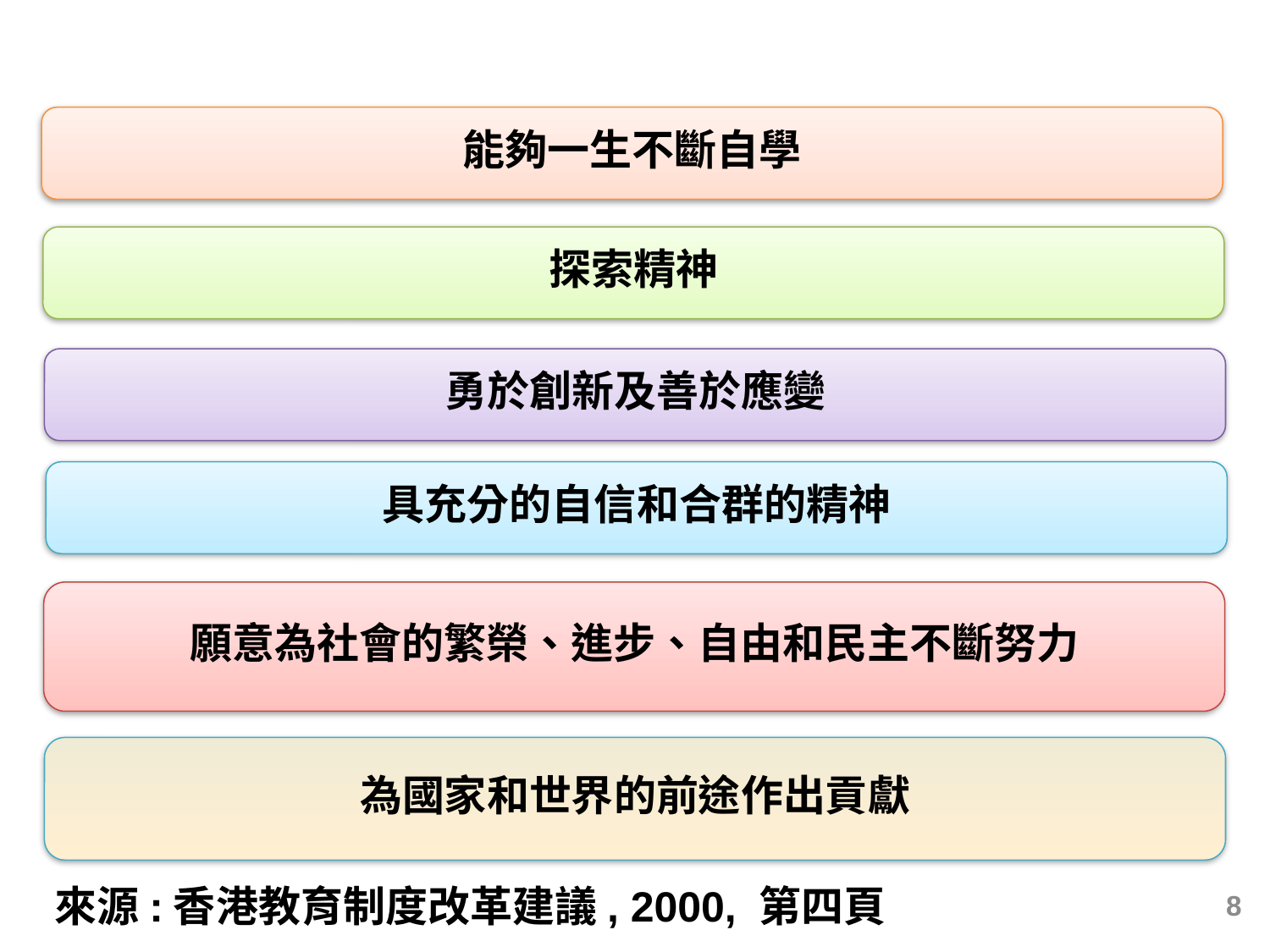

教育目標…
能夠一生不斷自學
探索精神
勇於創新及善於應變
具充分的自信和合群的精神
願意為社會的繁榮、進步、自由和民主不斷努力
為國家和世界的前途作出貢獻
來源:香港教育制度改革建議, 2000, 第四頁
8